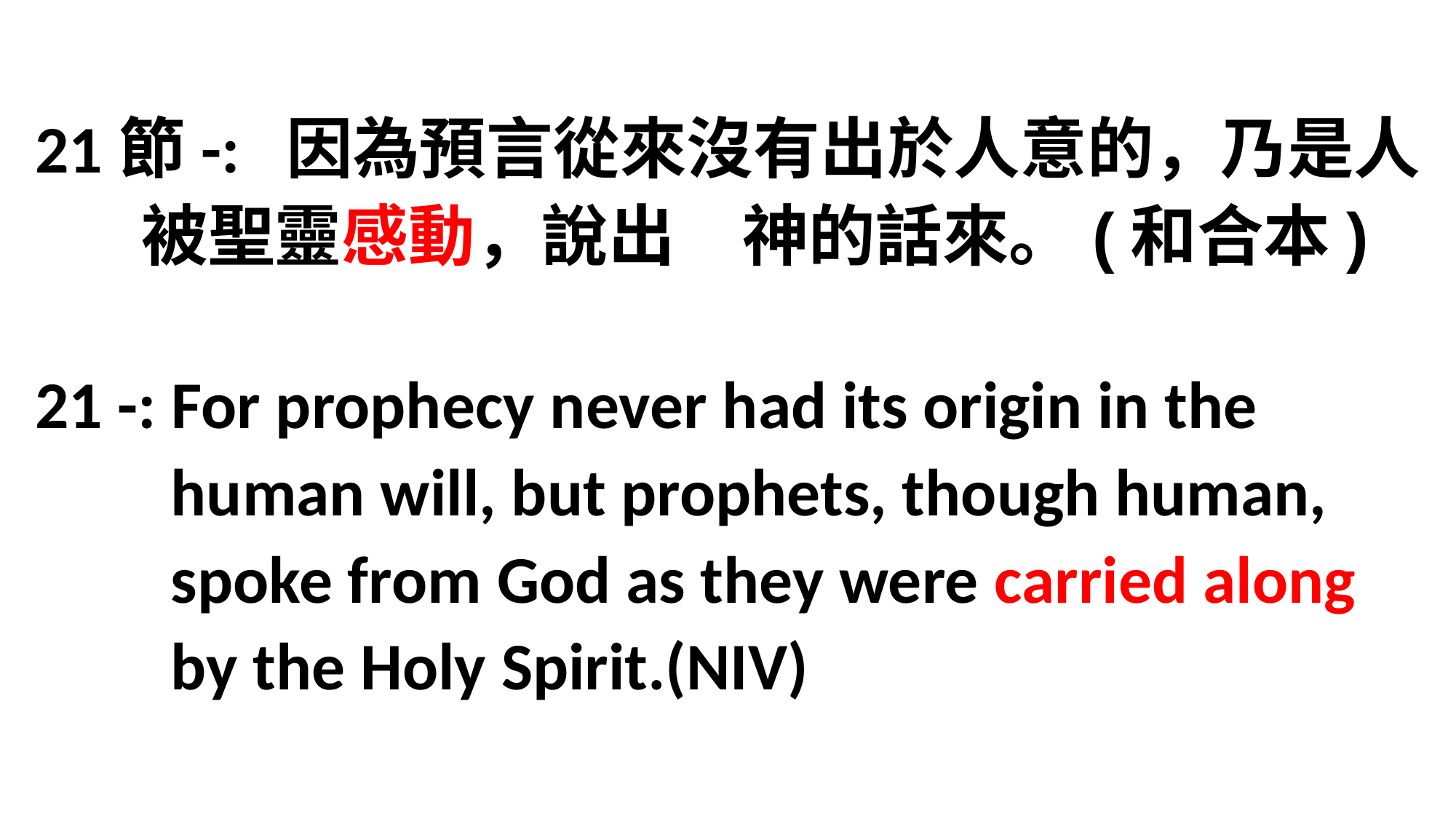

21節-:  因為預言從來沒有出於人意的，乃是人
      被聖靈感動，說出　神的話來。(和合本)

21 -: For prophecy never had its origin in the
         human will, but prophets, though human,
         spoke from God as they were carried along
         by the Holy Spirit.(NIV)